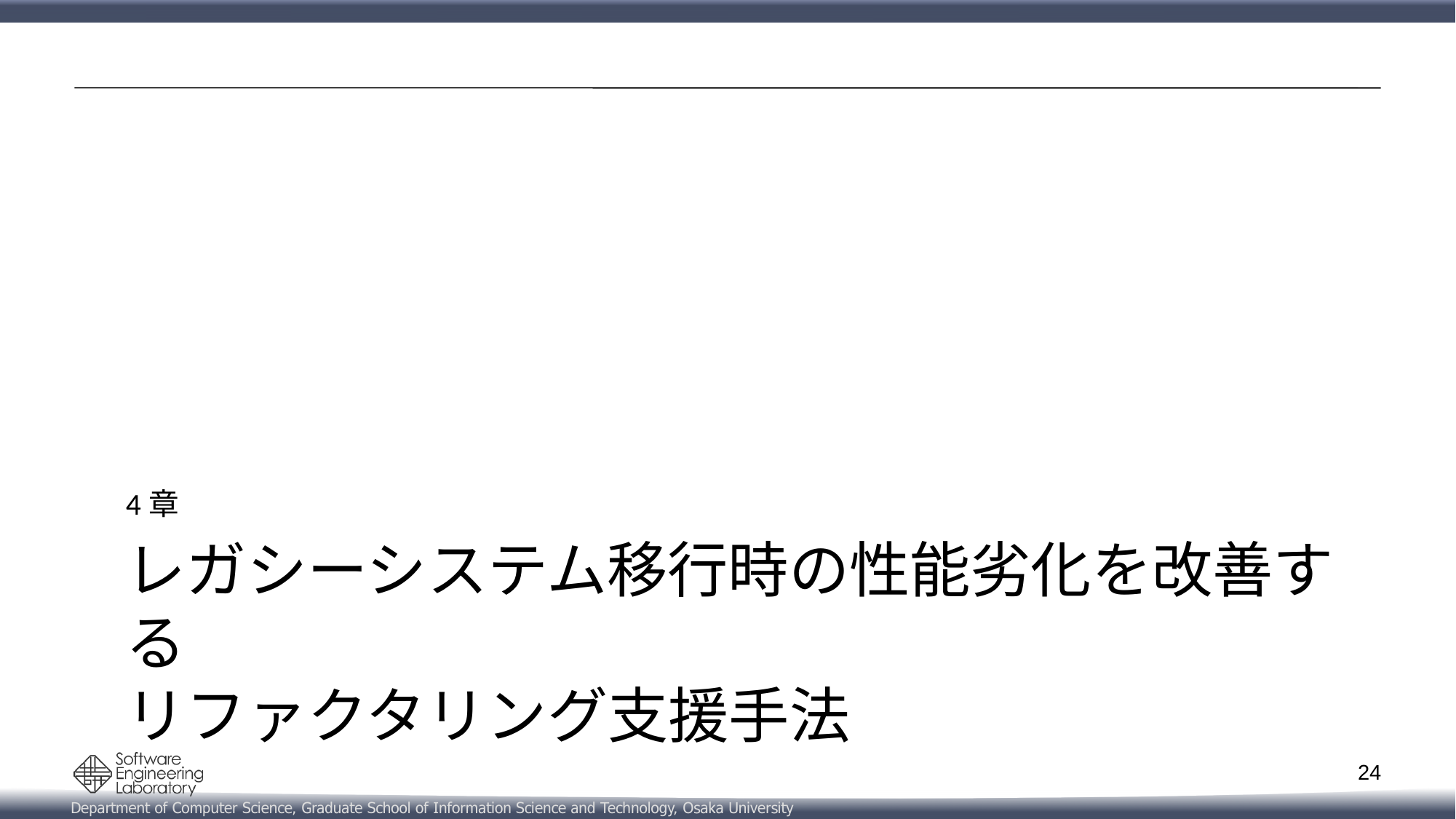

4章
# レガシーシステム移行時の性能劣化を改善する リファクタリング支援手法
24